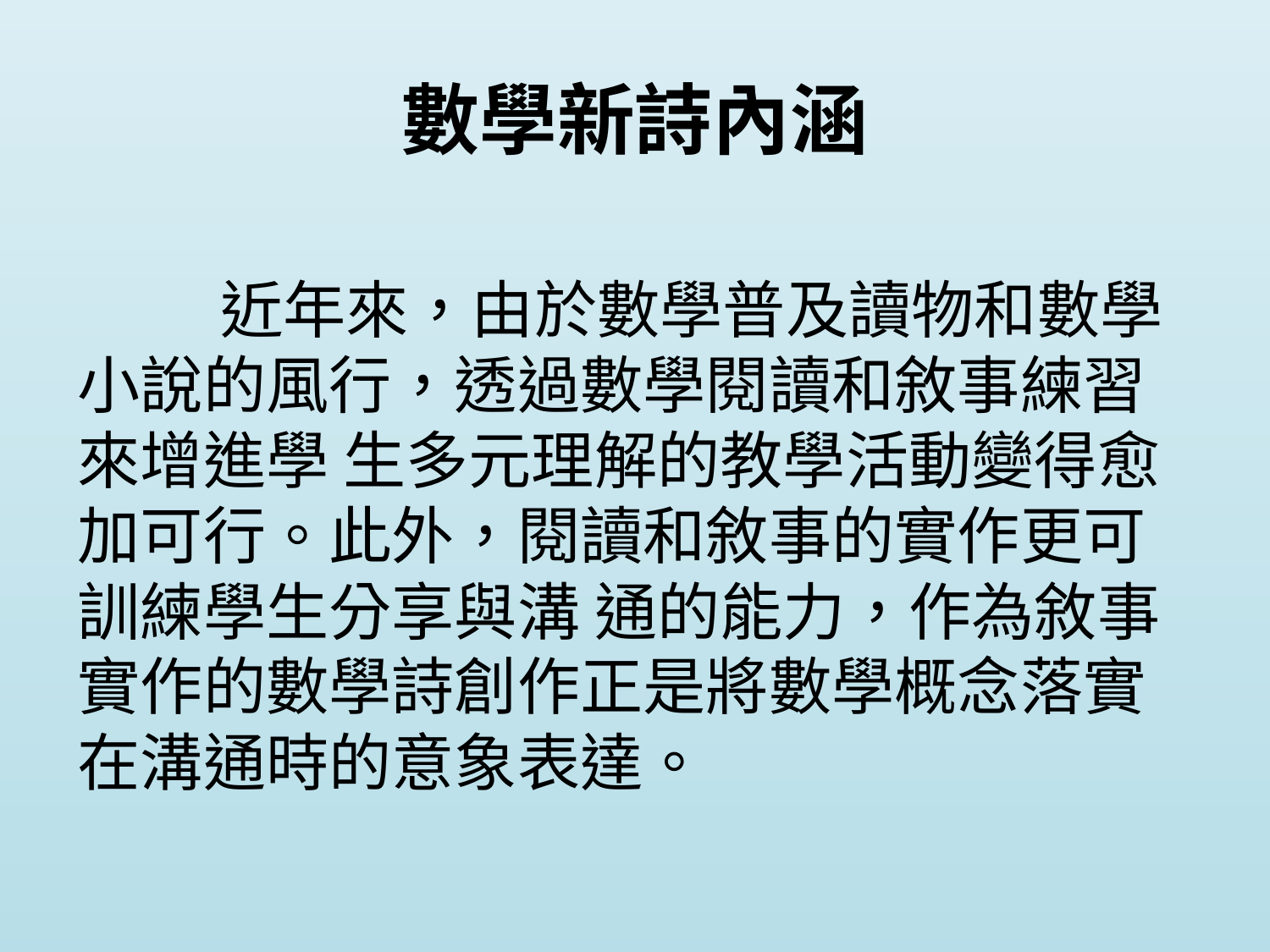

# 數學新詩內涵

         近年來，由於數學普及讀物和數學小說的風行，透過數學閱讀和敘事練習來增進學 生多元理解的教學活動變得愈加可行。此外，閱讀和敘事的實作更可訓練學生分享與溝 通的能力，作為敘事實作的數學詩創作正是將數學概念落實在溝通時的意象表達。